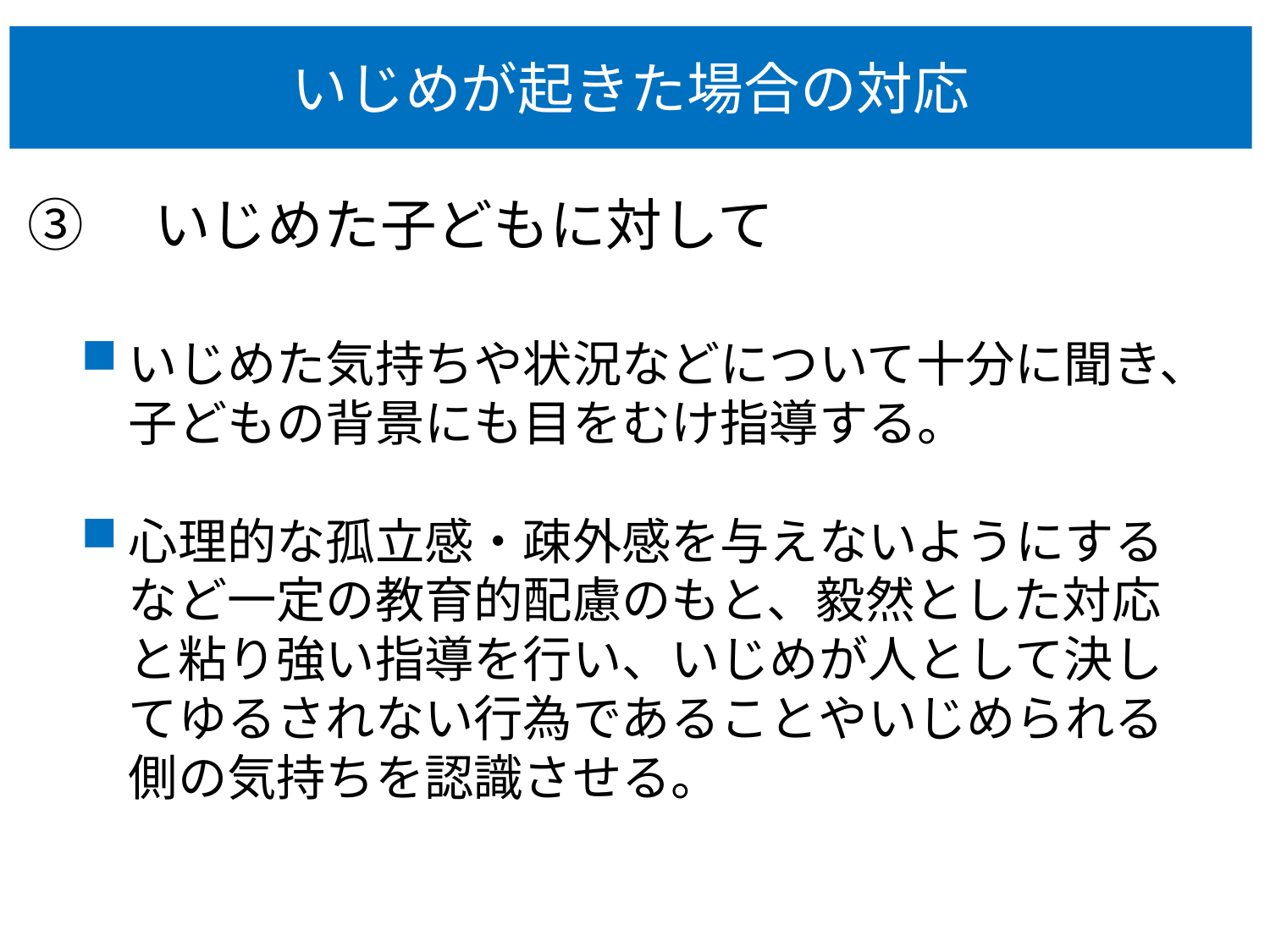

# いじめが起きた場合の対応
③　いじめた子どもに対して

いじめた気持ちや状況などについて十分に聞き、子どもの背景にも目をむけ指導する。

心理的な孤立感・疎外感を与えないようにするなど一定の教育的配慮のもと、毅然とした対応と粘り強い指導を行い、いじめが人として決してゆるされない行為であることやいじめられる側の気持ちを認識させる。